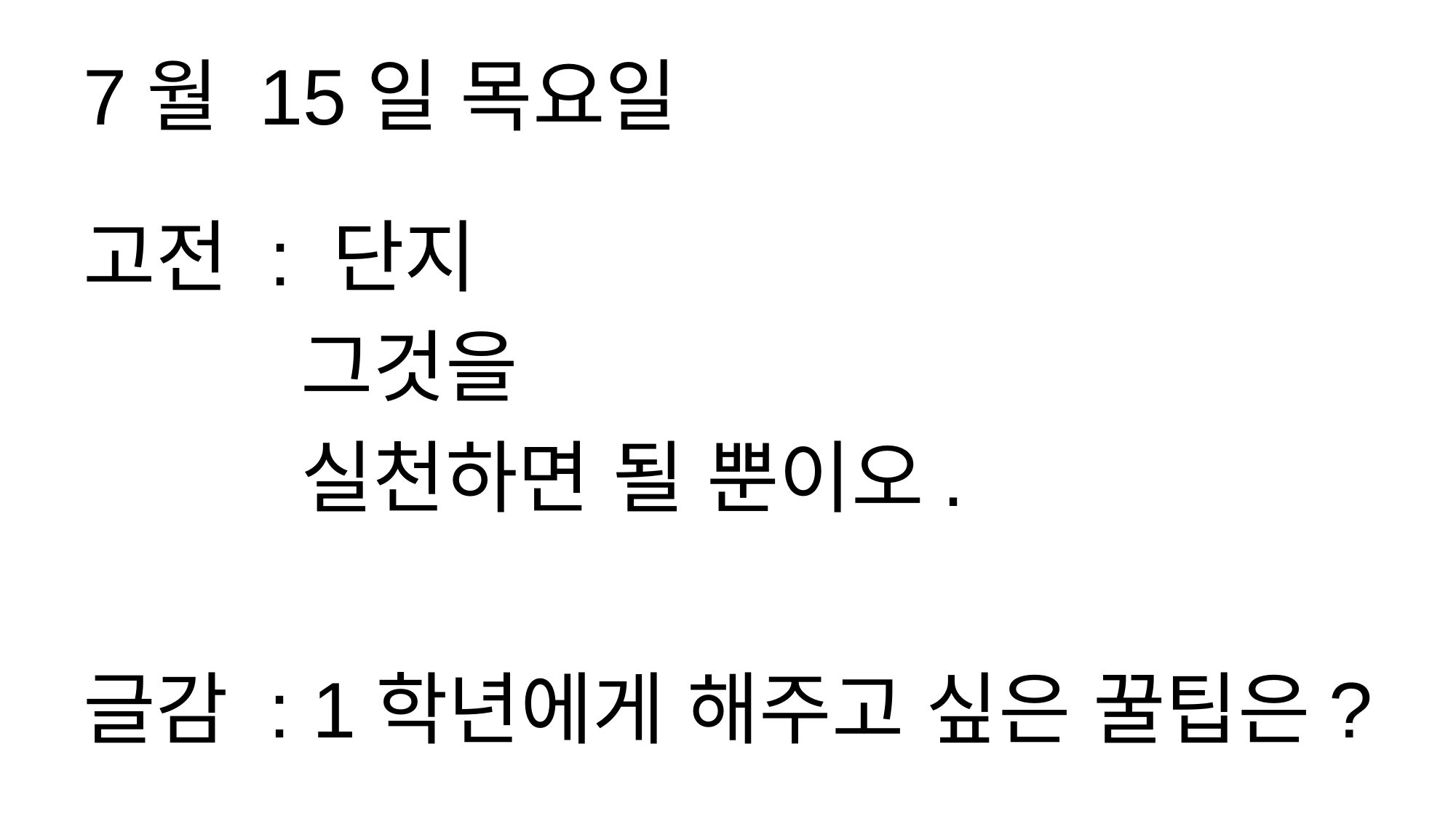

7월 15일 목요일
고전 : 단지
         그것을
         실천하면 될 뿐이오.
글감 : 1학년에게 해주고 싶은 꿀팁은?